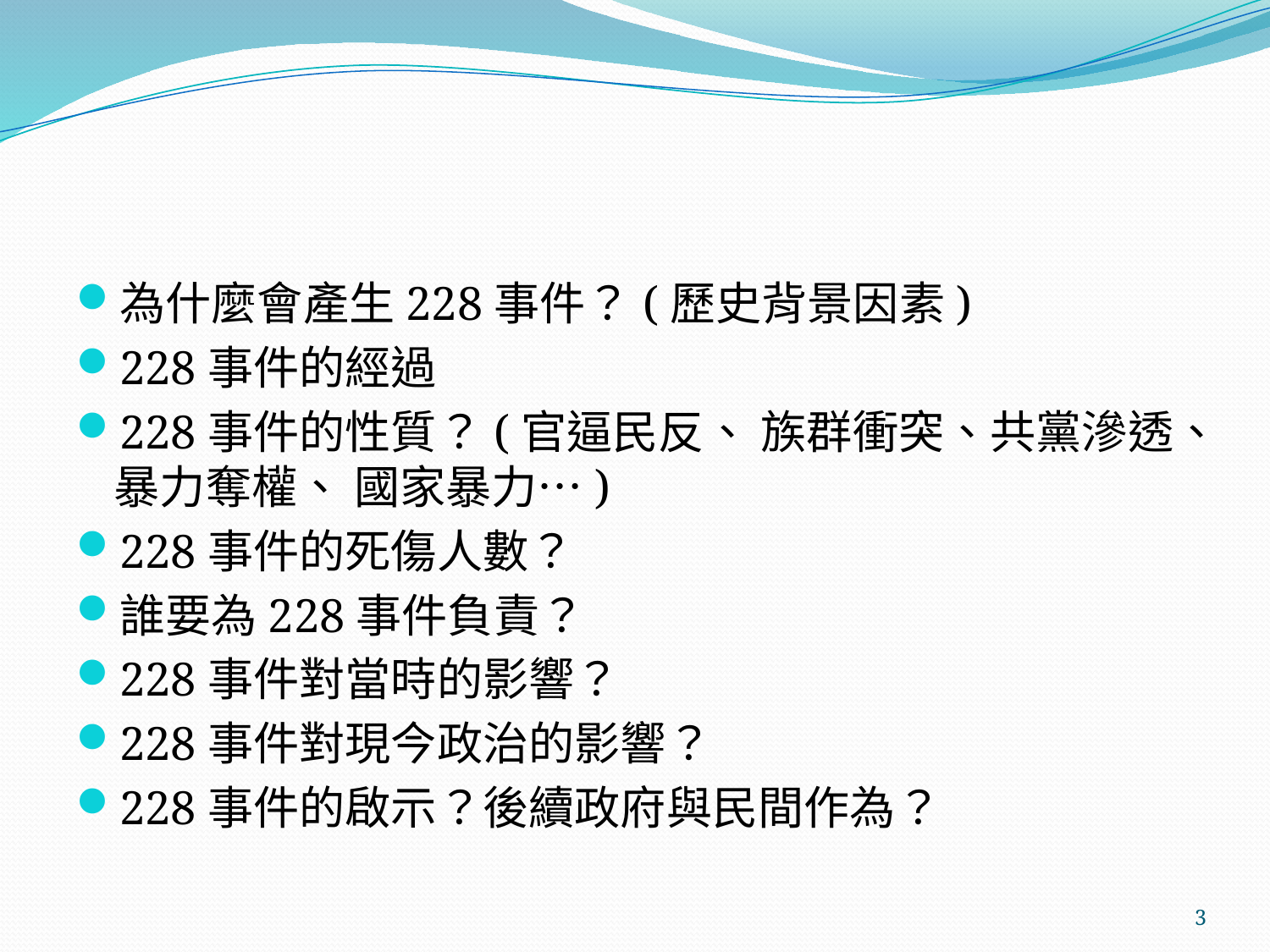

#
為什麼會產生228事件？(歷史背景因素)
228事件的經過
228事件的性質？(官逼民反、 族群衝突、共黨滲透、暴力奪權、 國家暴力…)
228事件的死傷人數？
誰要為228事件負責？
228事件對當時的影響？
228事件對現今政治的影響？
228事件的啟示？後續政府與民間作為？
3